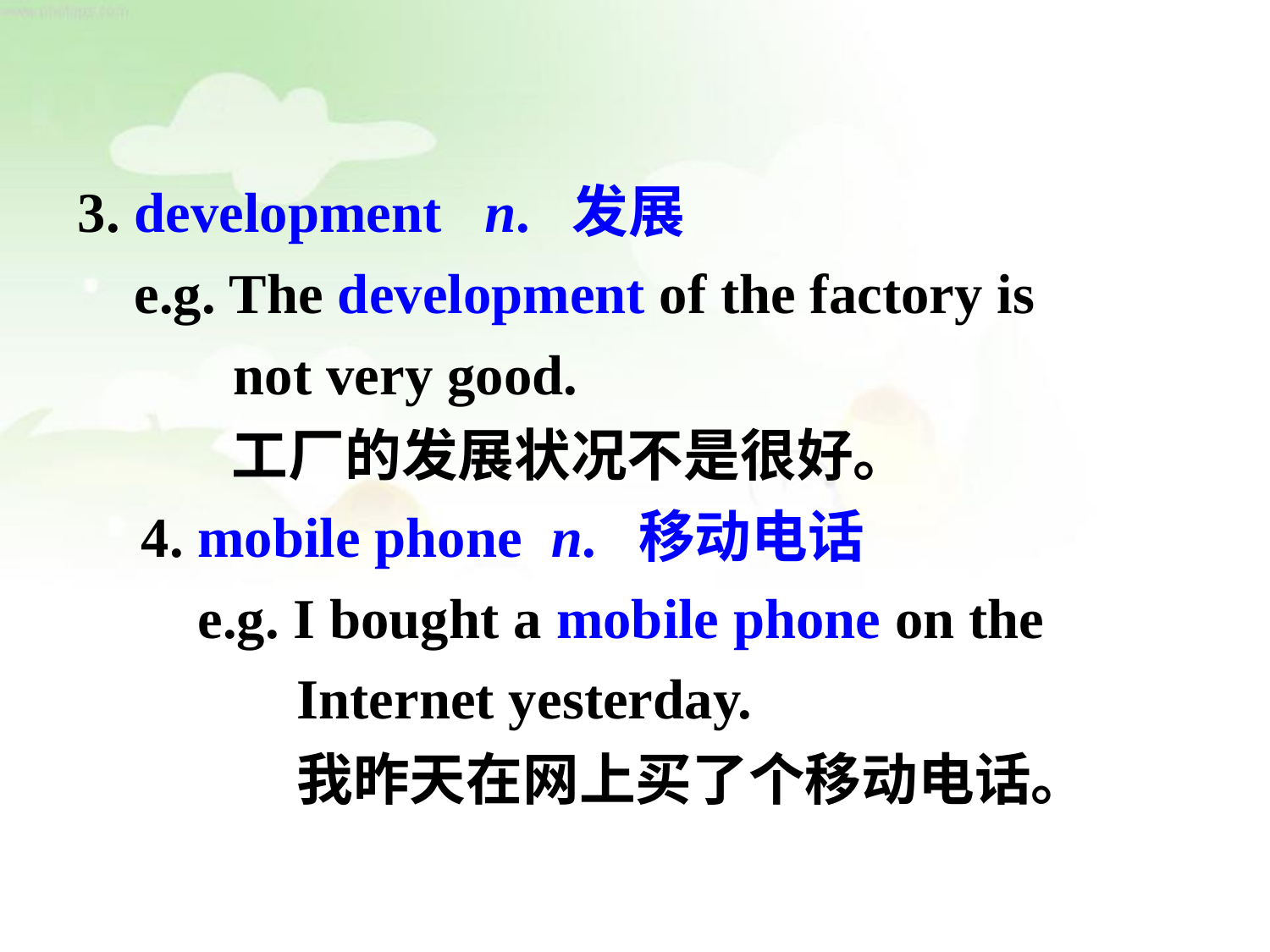

3. development   n.  发展
    e.g. The development of the factory is
           not very good.
      工厂的发展状况不是很好。
4. mobile phone  n.  移动电话
    e.g. I bought a mobile phone on the
           Internet yesterday.
           我昨天在网上买了个移动电话。